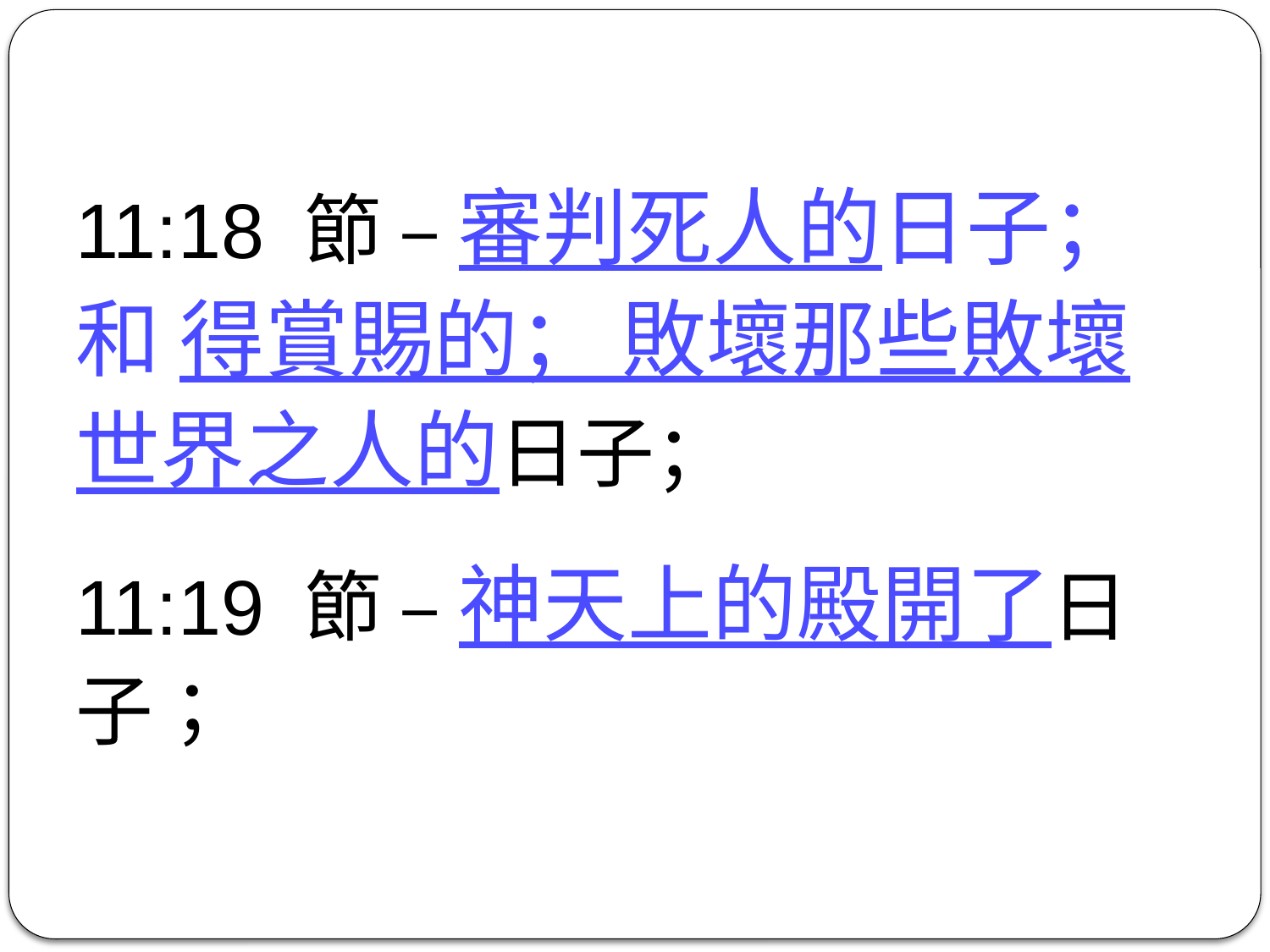

11:18 節 – 審判死人的日子；和 得賞賜的； 敗壞那些敗壞世界之人的日子；
11:19 節 – 神天上的殿開了日子；